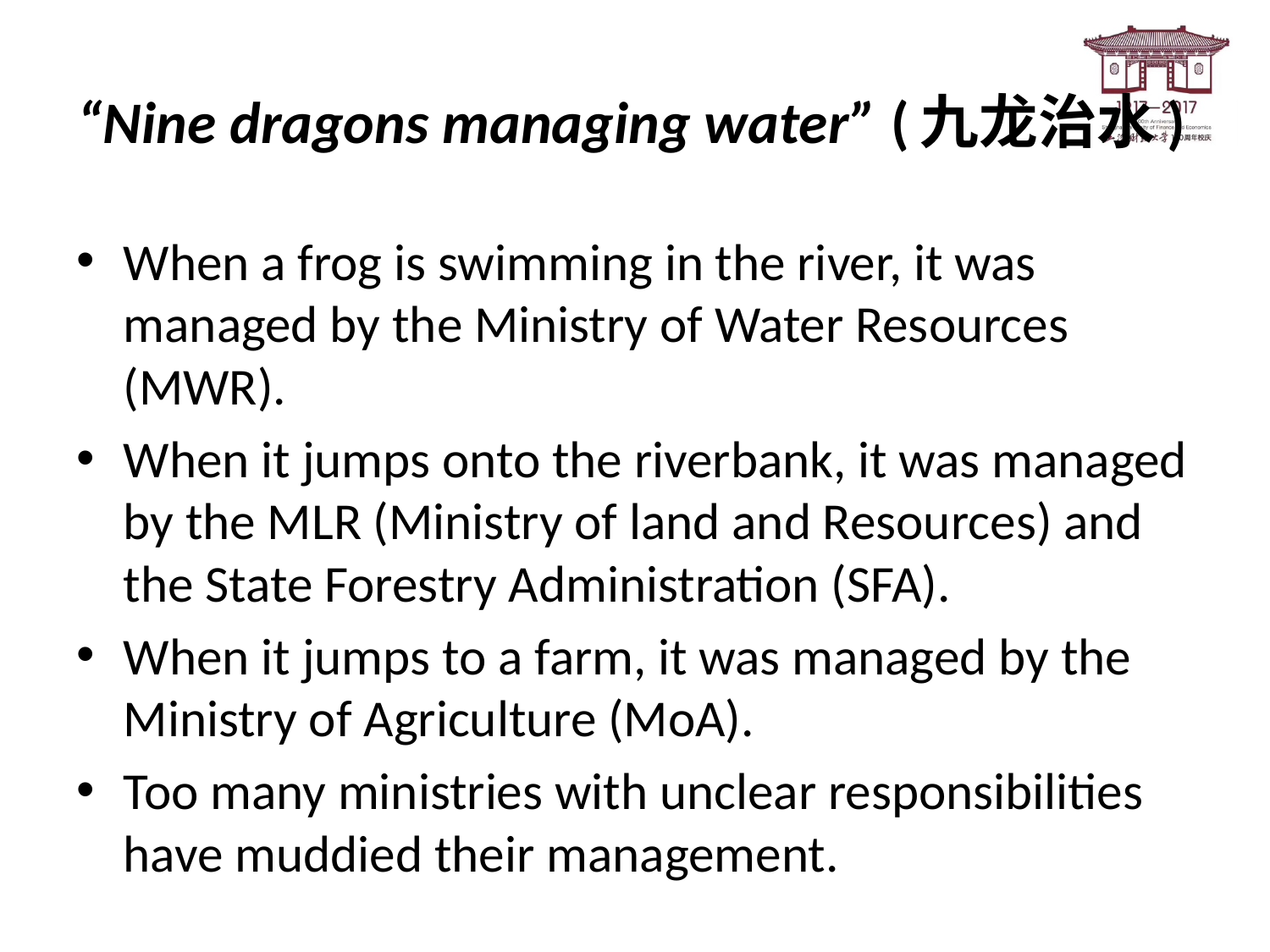

# “Nine dragons managing water” (九龙治水)
When a frog is swimming in the river, it was managed by the Ministry of Water Resources (MWR).
When it jumps onto the riverbank, it was managed by the MLR (Ministry of land and Resources) and the State Forestry Administration (SFA).
When it jumps to a farm, it was managed by the Ministry of Agriculture (MoA).
Too many ministries with unclear responsibilities have muddied their management.